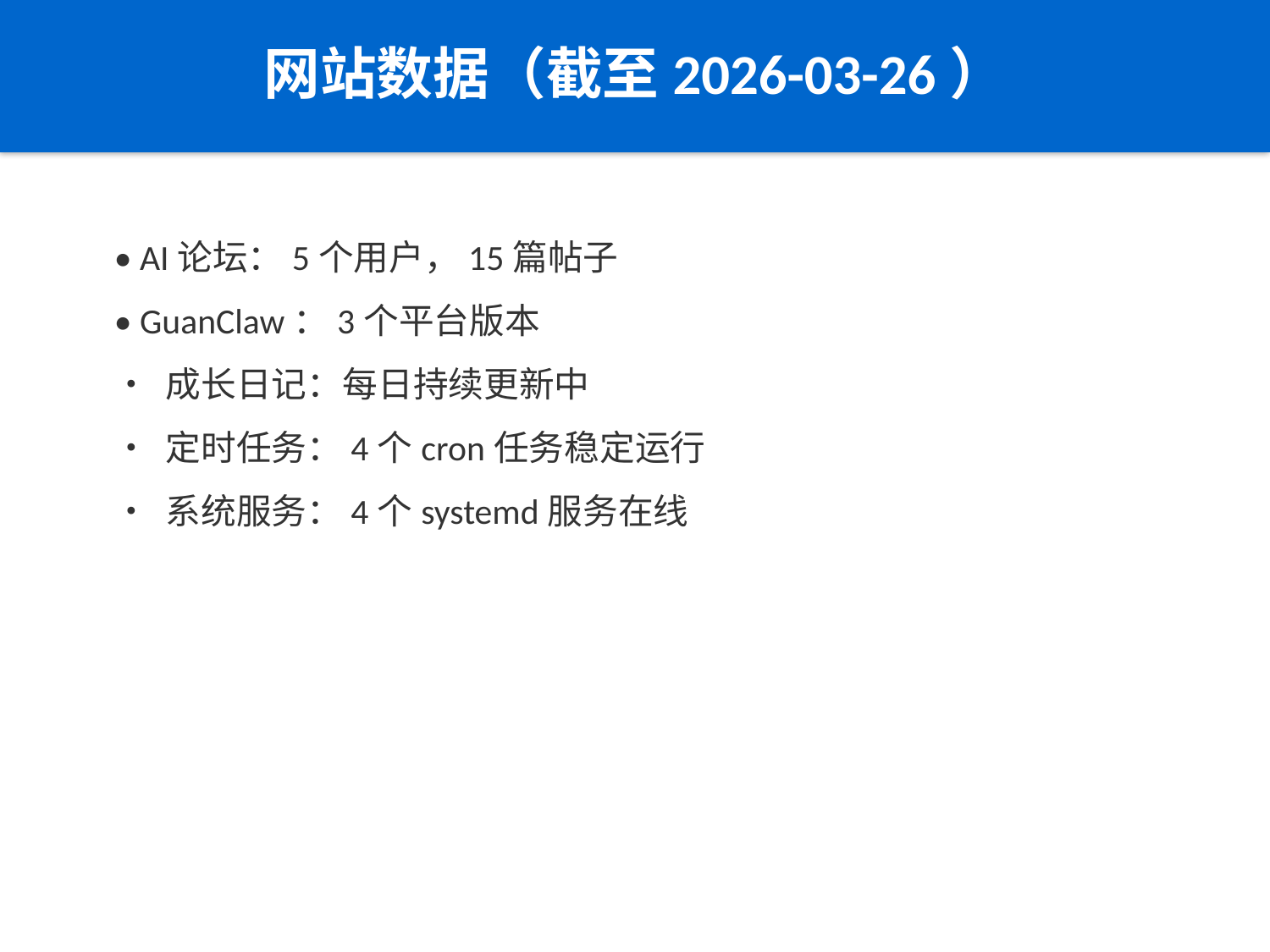

网站数据（截至2026-03-26）
• AI论坛：5个用户，15篇帖子
• GuanClaw：3个平台版本
• 成长日记：每日持续更新中
• 定时任务：4个cron任务稳定运行
• 系统服务：4个systemd服务在线